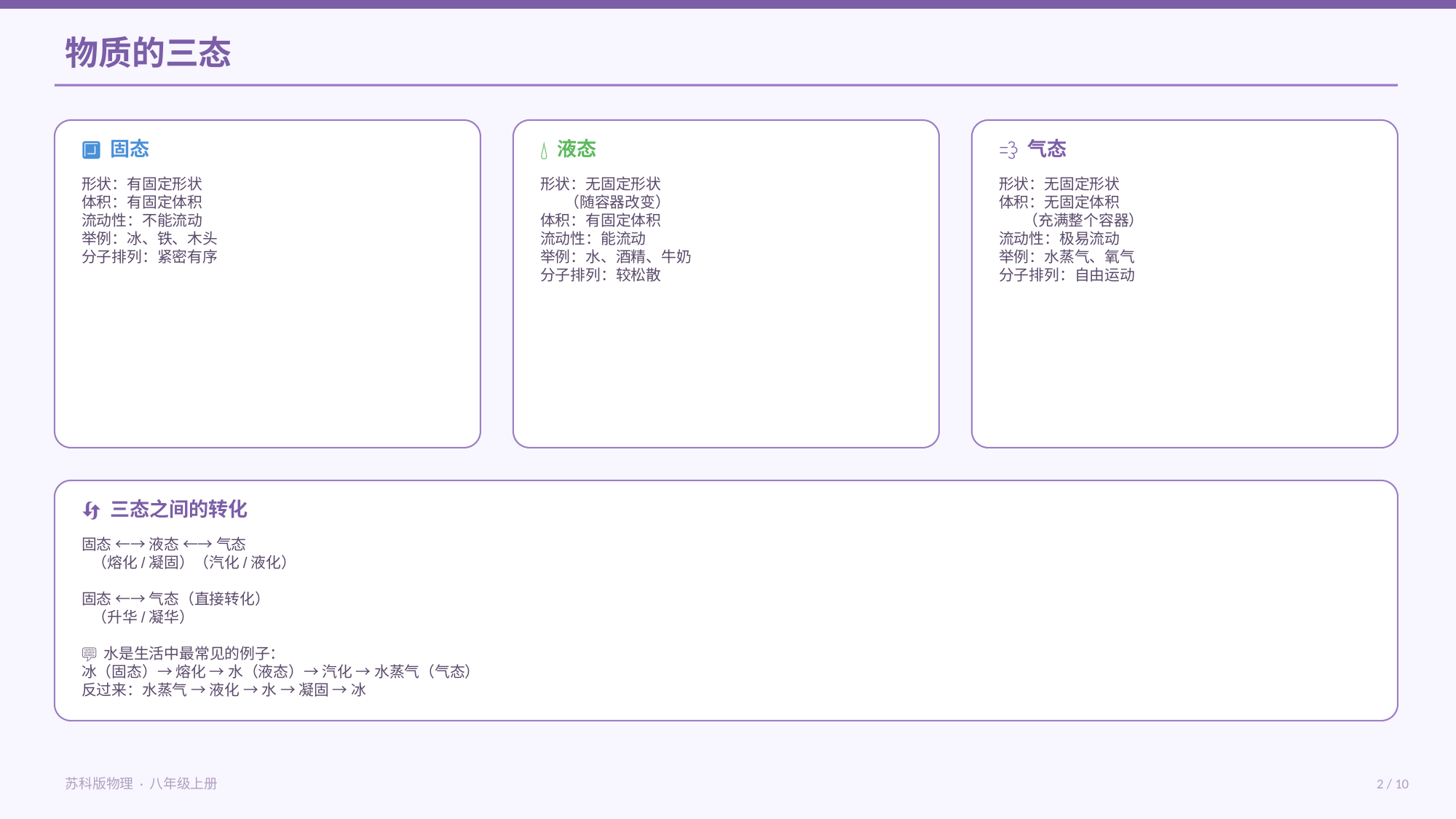

物质的三态

🔲 固态
💧 液态
💨 气态
形状：有固定形状
体积：有固定体积
流动性：不能流动
举例：冰、铁、木头
分子排列：紧密有序
形状：无固定形状
      （随容器改变）
体积：有固定体积
流动性：能流动
举例：水、酒精、牛奶
分子排列：较松散
形状：无固定形状
体积：无固定体积
      （充满整个容器）
流动性：极易流动
举例：水蒸气、氧气
分子排列：自由运动

🔄 三态之间的转化
固态 ←→ 液态 ←→ 气态
  （熔化/凝固）（汽化/液化）

固态 ←→ 气态（直接转化）
  （升华/凝华）

💬 水是生活中最常见的例子：
冰（固态）→ 熔化 → 水（液态）→ 汽化 → 水蒸气（气态）
反过来：水蒸气 → 液化 → 水 → 凝固 → 冰
苏科版物理 · 八年级上册
2 / 10